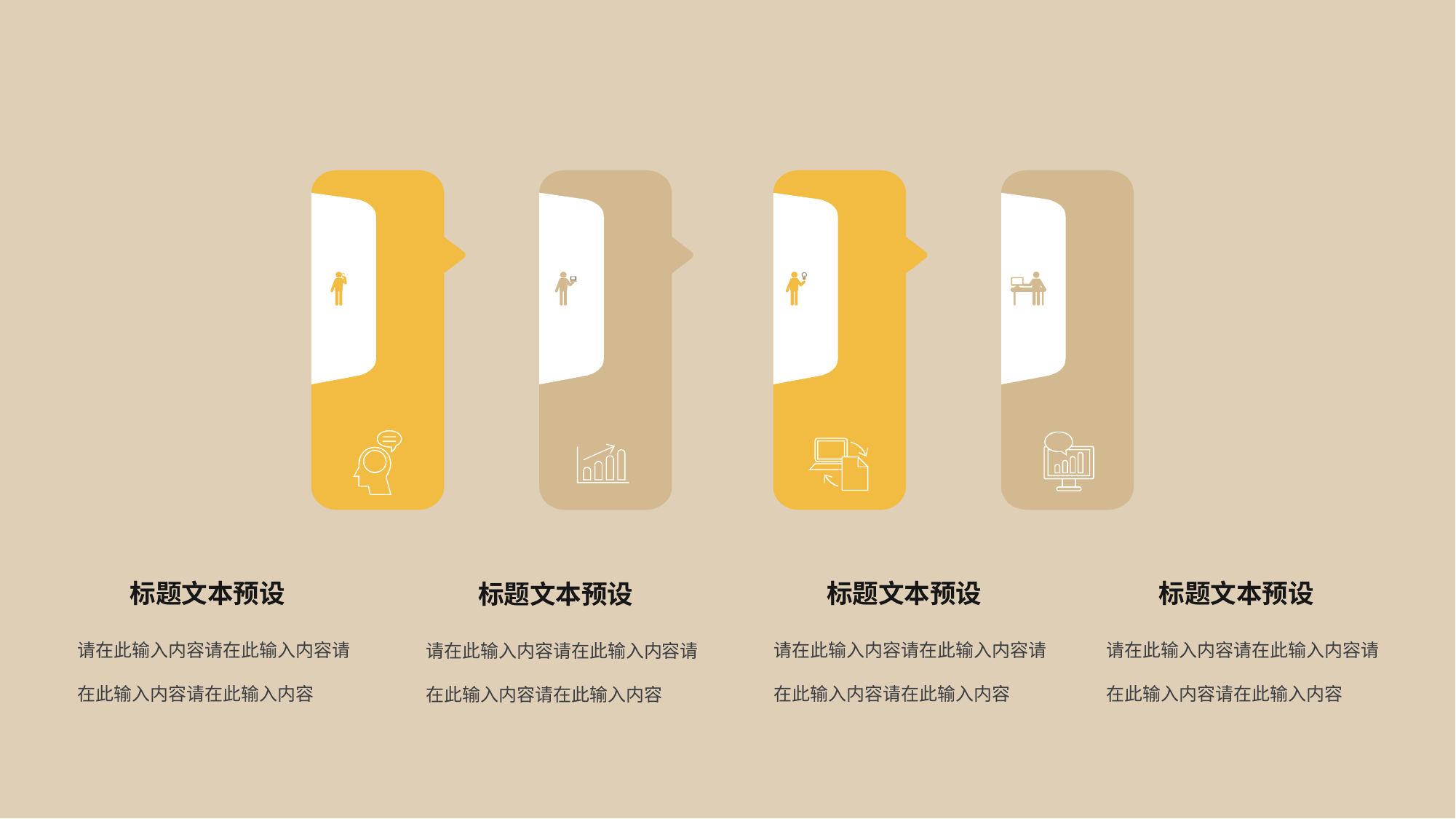

标题文本预设
标题文本预设
标题文本预设
标题文本预设
请在此输入内容请在此输入内容请在此输入内容请在此输入内容
请在此输入内容请在此输入内容请在此输入内容请在此输入内容
请在此输入内容请在此输入内容请在此输入内容请在此输入内容
请在此输入内容请在此输入内容请在此输入内容请在此输入内容